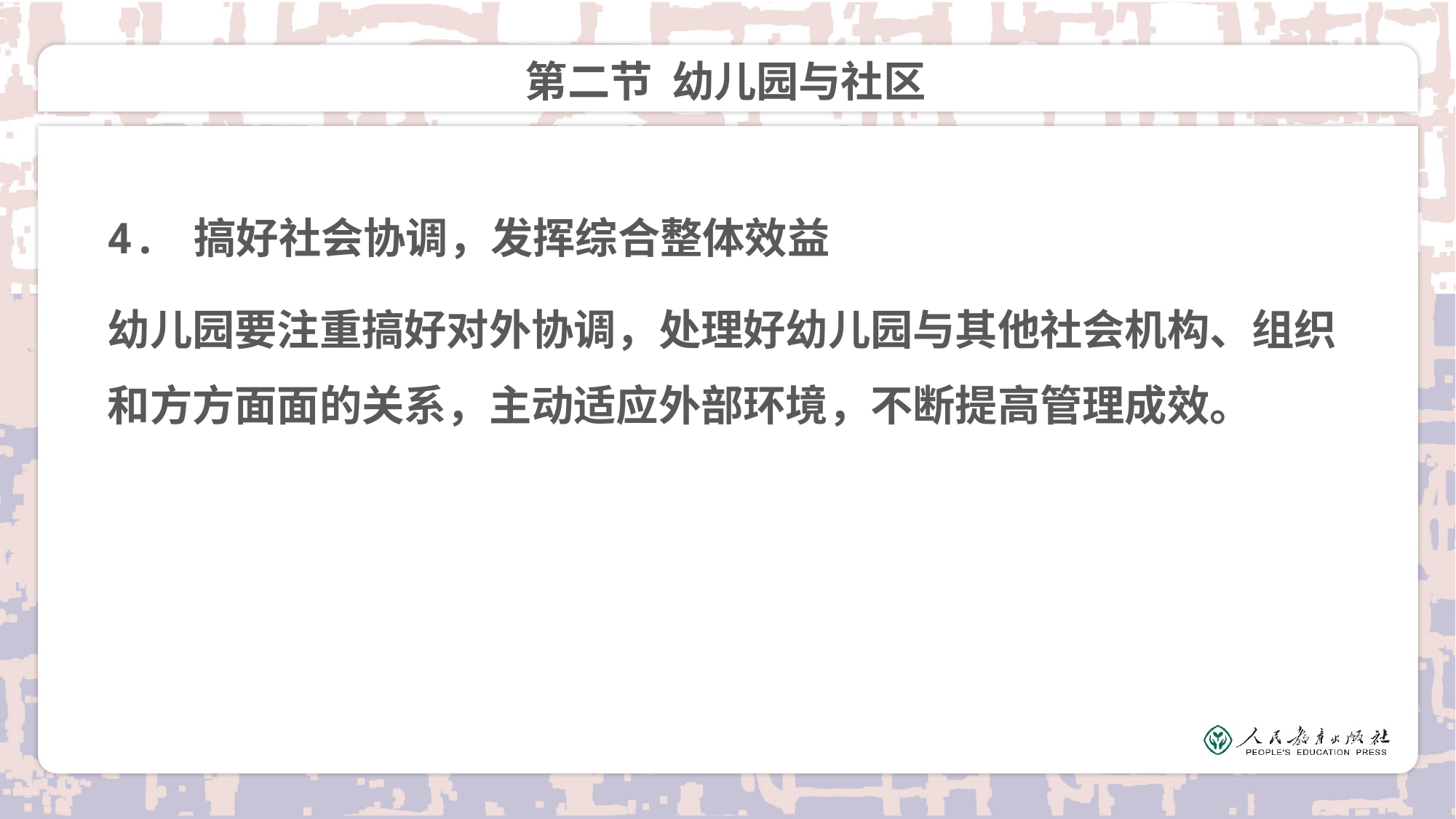

# 第二节  幼儿园与社区
4. 搞好社会协调，发挥综合整体效益
幼儿园要注重搞好对外协调，处理好幼儿园与其他社会机构、组织和方方面面的关系，主动适应外部环境，不断提高管理成效。